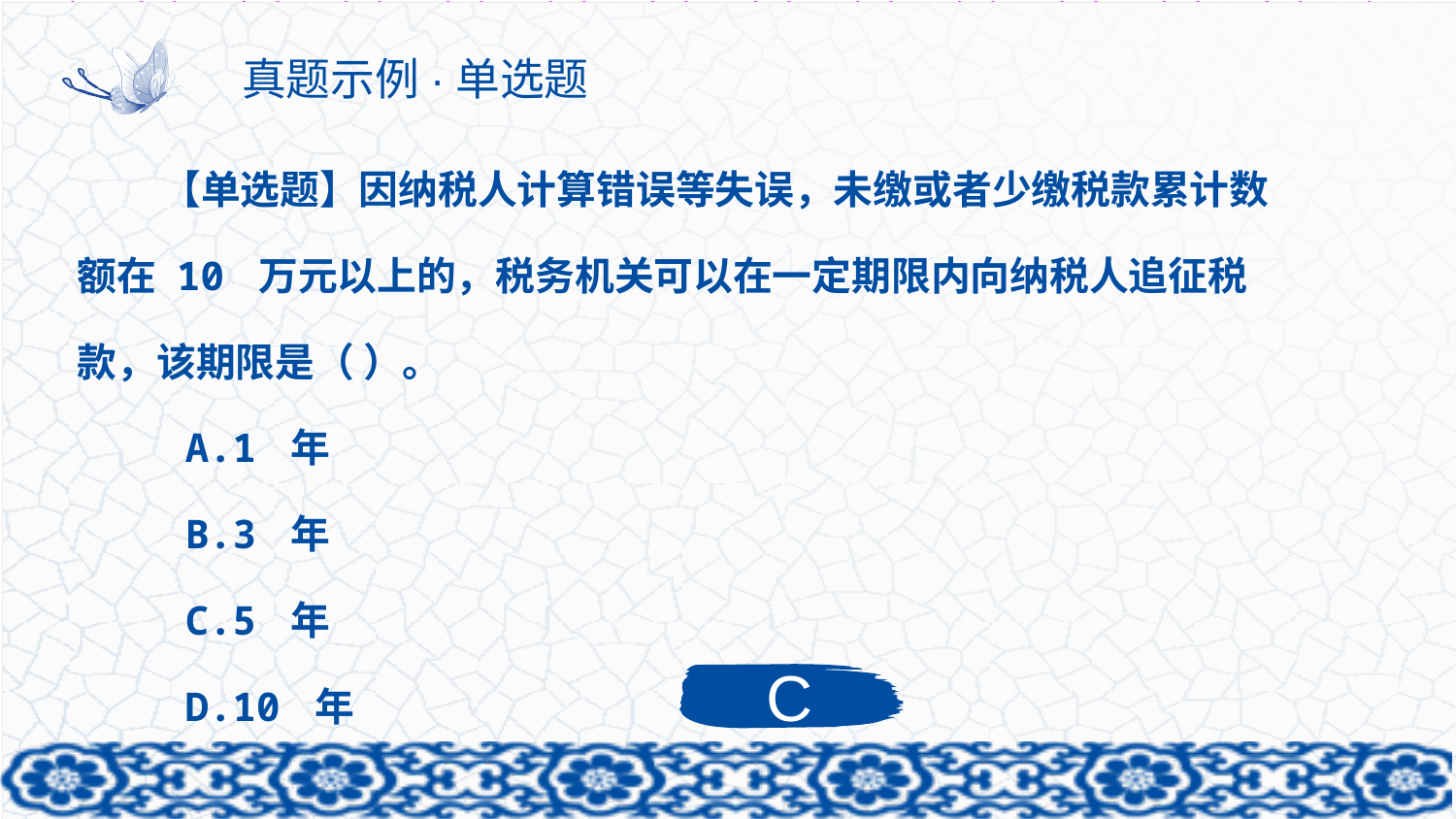

# 真题示例·单选题
【单选题】因纳税人计算错误等失误，未缴或者少缴税款累计数额在 10 万元以上的，税务机关可以在一定期限内向纳税人追征税款，该期限是（ ）。
 A.1 年
 B.3 年
 C.5 年
 D.10 年

C